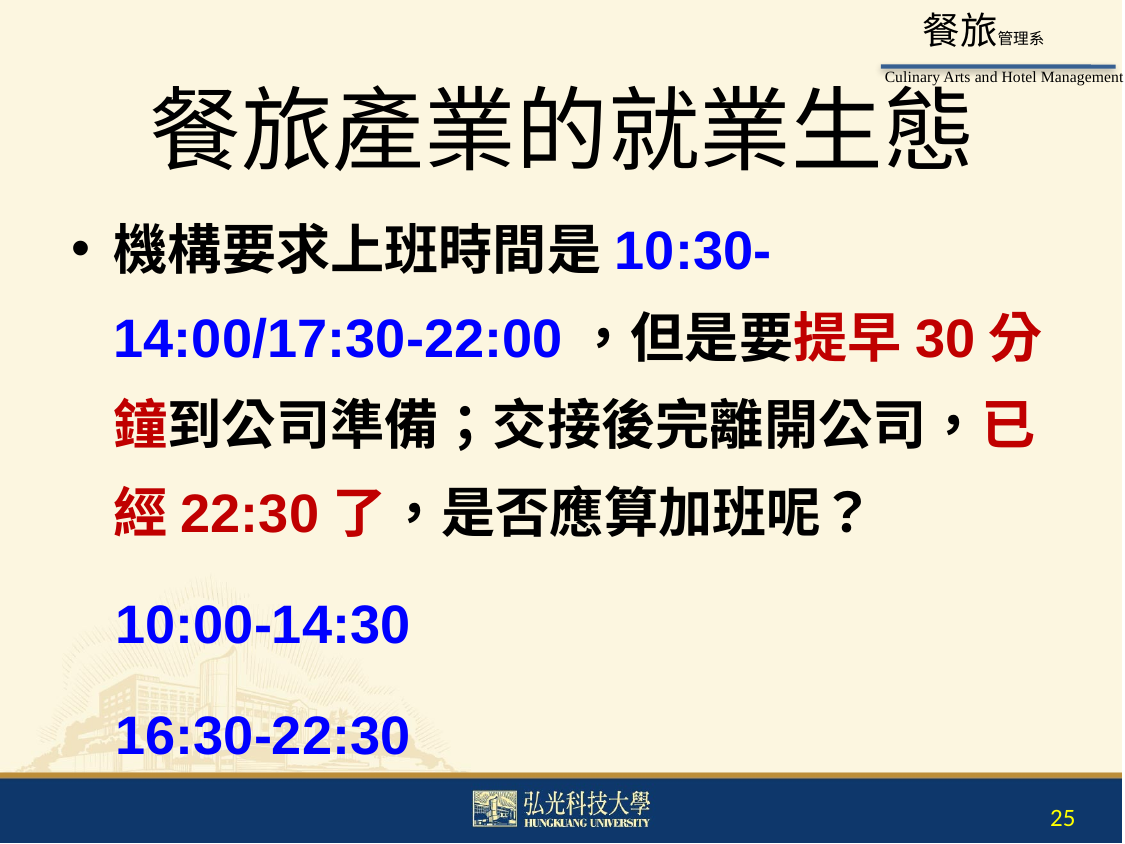

# 餐旅產業的就業生態
機構要求上班時間是10:30-14:00/17:30-22:00，但是要提早30分鐘到公司準備；交接後完離開公司，已經22:30了，是否應算加班呢？
10:00-14:30
16:30-22:30
25